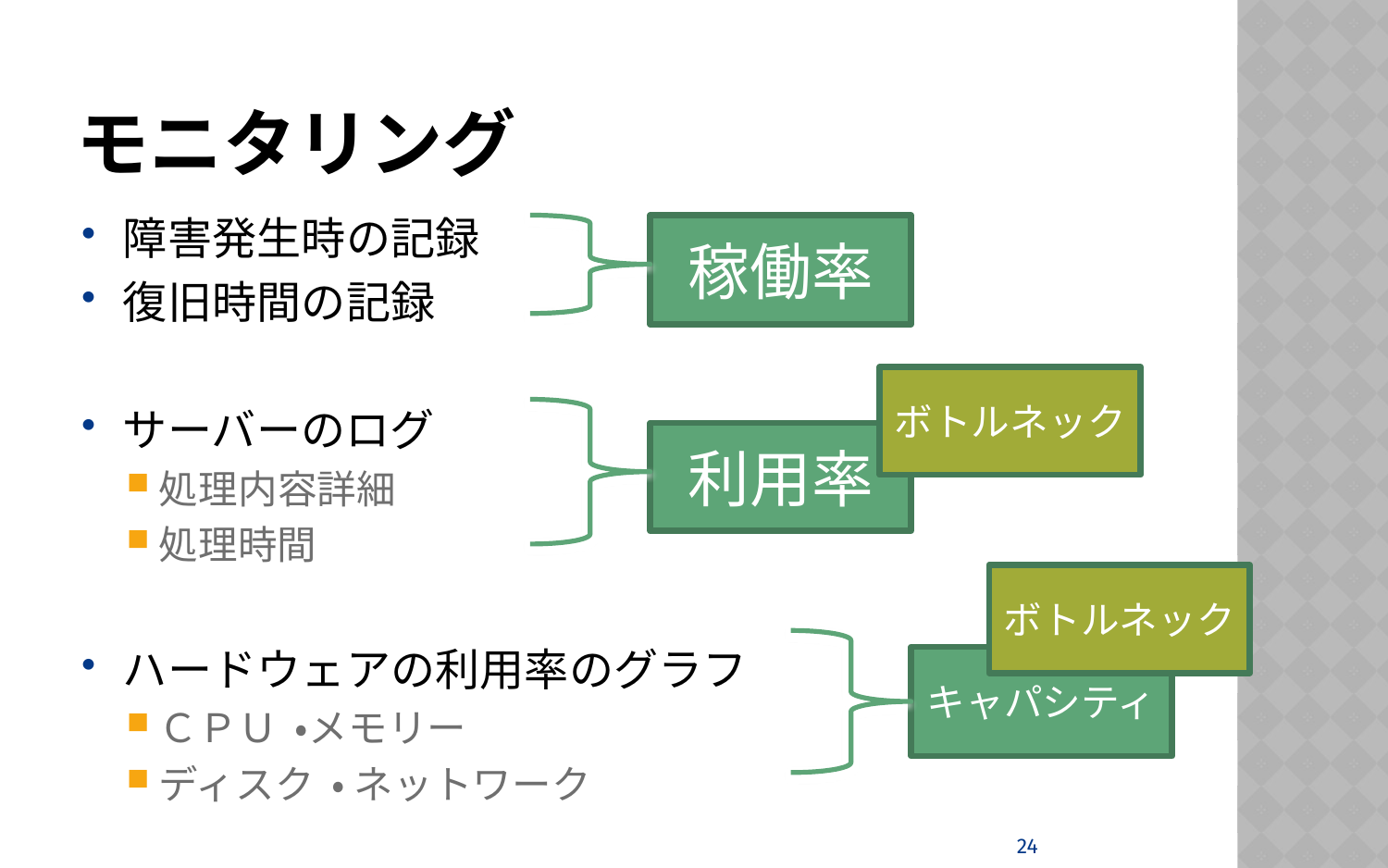

# モニタリング
障害発生時の記録
復旧時間の記録

サーバーのログ
処理内容詳細
処理時間

ハードウェアの利用率のグラフ
ＣＰＵ  ・メモリー
ディスク  ・ ネットワーク

稼働率
ボトルネック

利用率
ボトルネック

キャパシティ
24